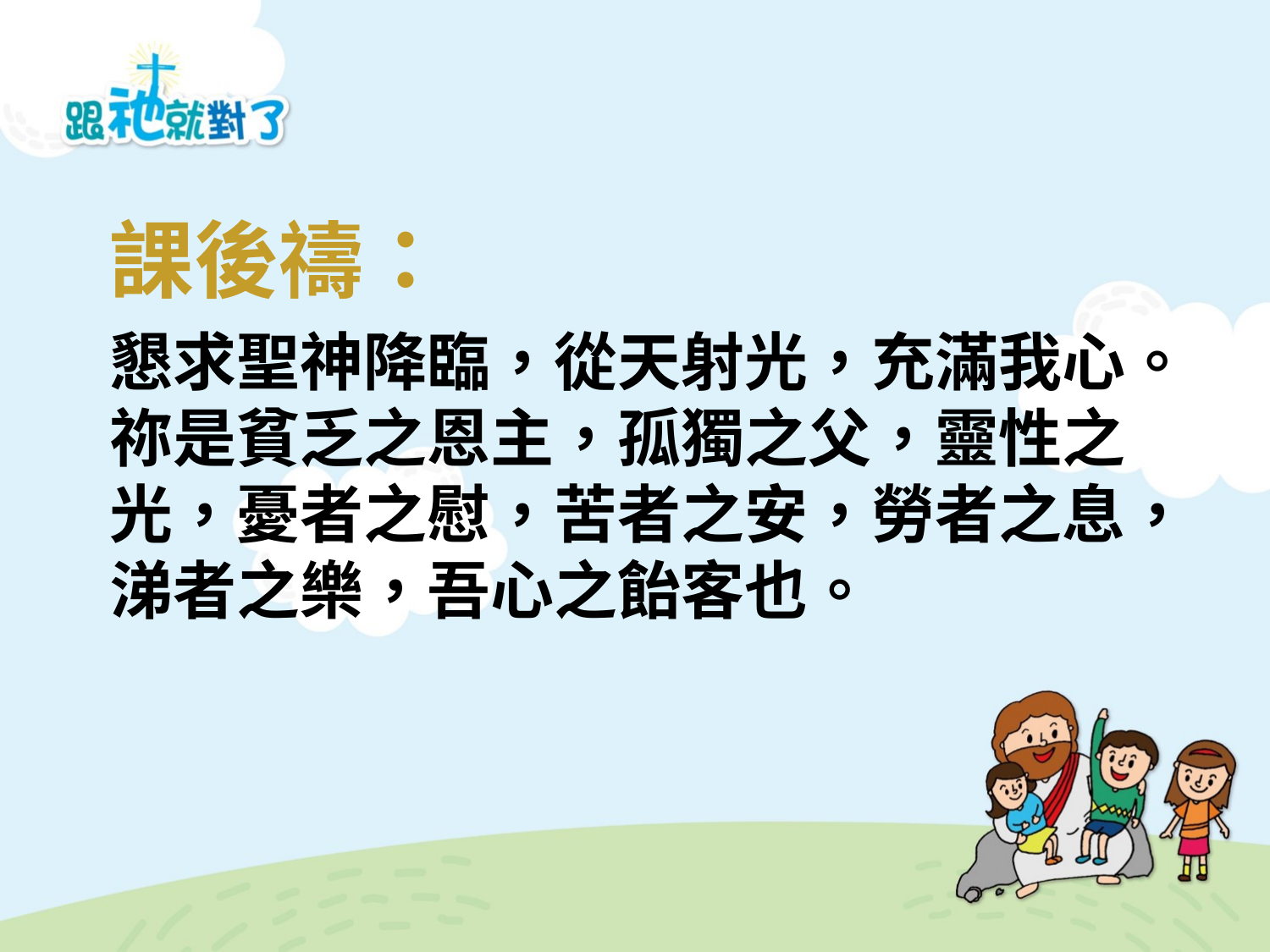

課後禱：
懇求聖神降臨，從天射光，充滿我心。祢是貧乏之恩主，孤獨之父，靈性之光，憂者之慰，苦者之安，勞者之息，涕者之樂，吾心之飴客也。